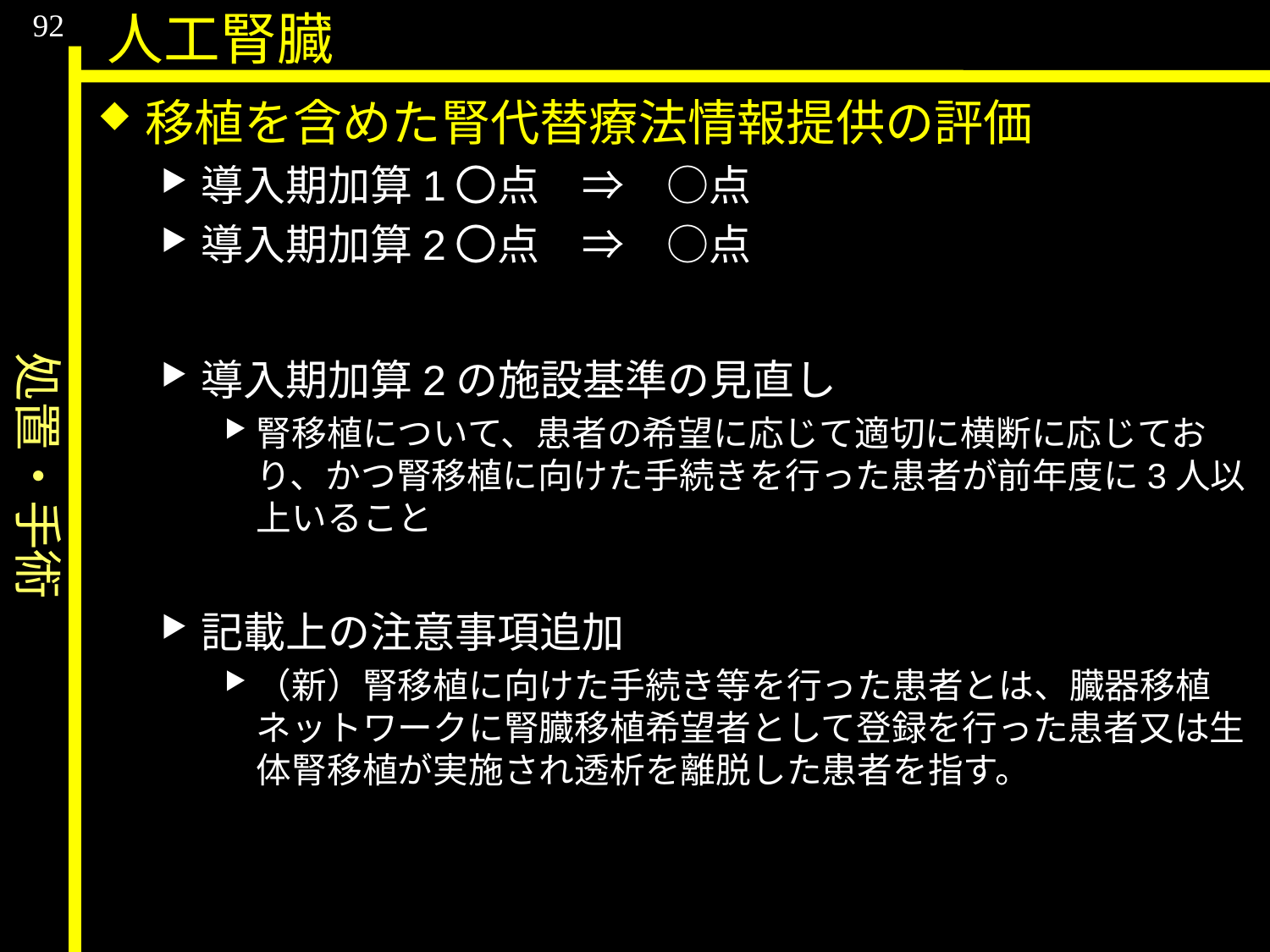

処置・手術
92
人工腎臓

移植を含めた腎代替療法情報提供の評価
導入期加算1	〇点　⇒　○点
導入期加算2	〇点　⇒　○点

導入期加算2の施設基準の見直し
腎移植について、患者の希望に応じて適切に横断に応じており、かつ腎移植に向けた手続きを行った患者が前年度に3人以上いること

記載上の注意事項追加
（新）腎移植に向けた手続き等を行った患者とは、臓器移植ネットワークに腎臓移植希望者として登録を行った患者又は生体腎移植が実施され透析を離脱した患者を指す。